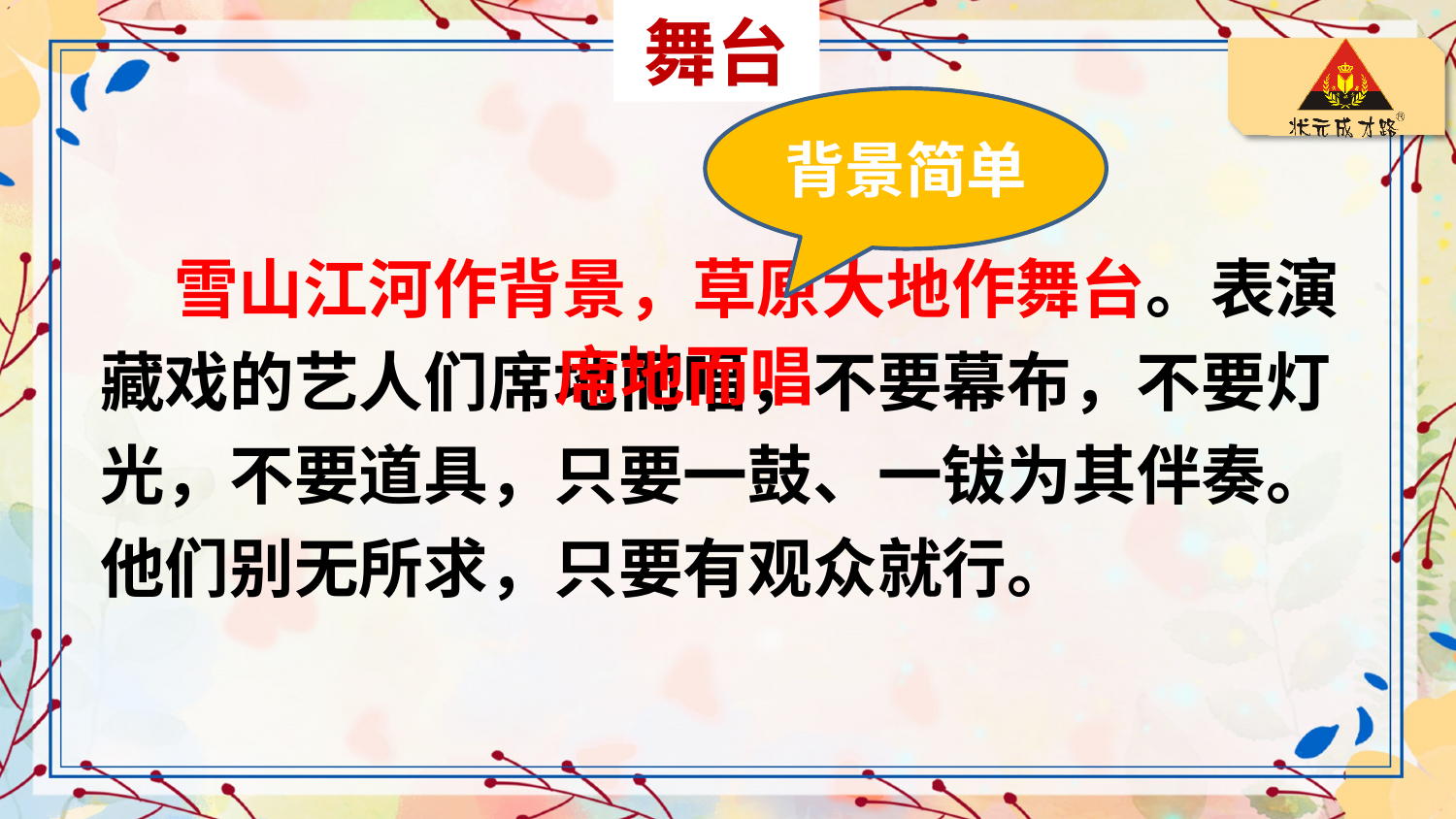

舞台
背景简单
    雪山江河作背景，草原大地作舞台。表演藏戏的艺人们席地而唱，不要幕布，不要灯光，不要道具，只要一鼓、一钹为其伴奏。他们别无所求，只要有观众就行。
席地而唱